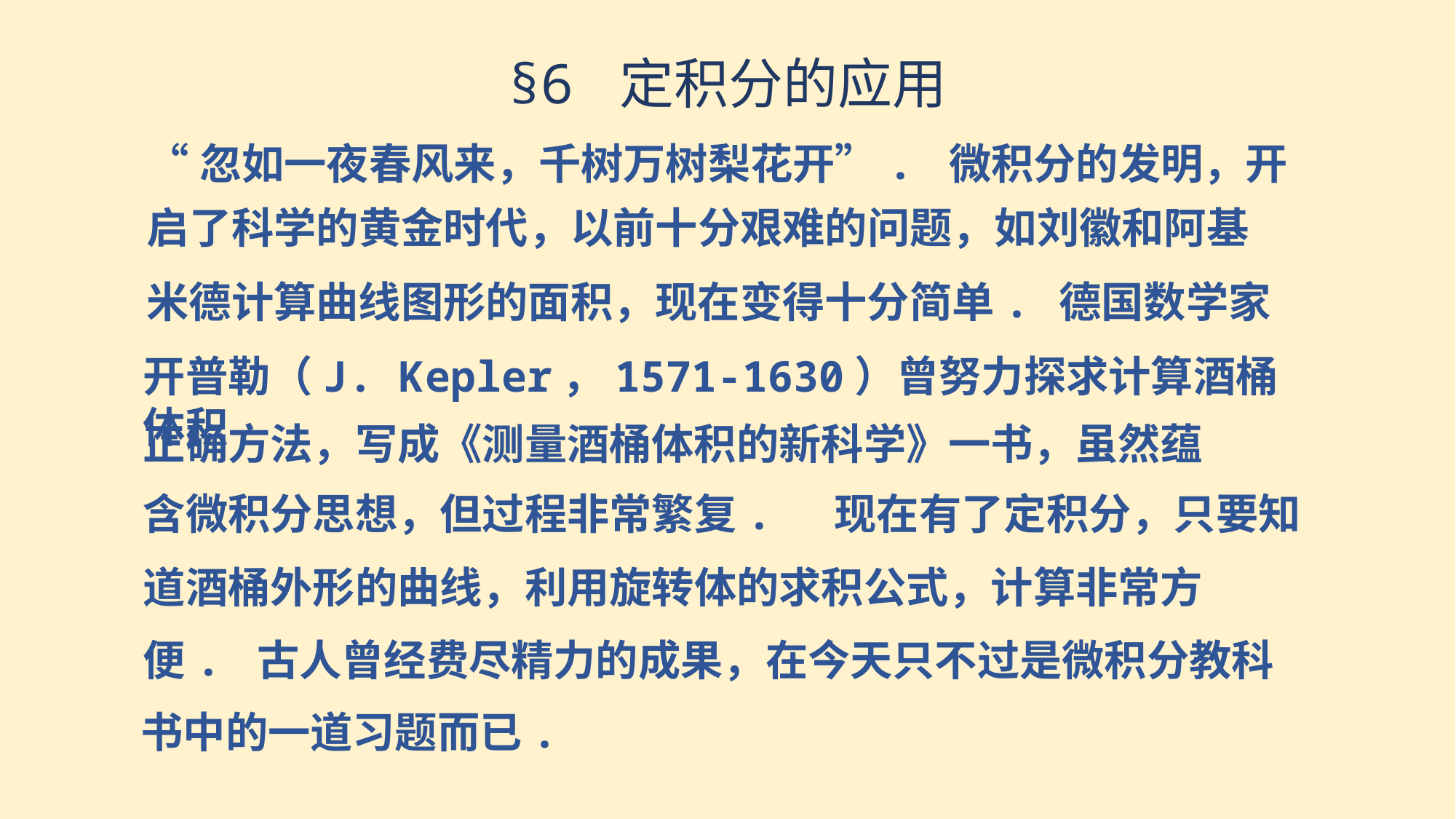

§6 定积分的应用
“忽如一夜春风来，千树万树梨花开”. 微积分的发明，开
启了科学的黄金时代，以前十分艰难的问题，如刘徽和阿基
米德计算曲线图形的面积，现在变得十分简单.
德国数学家
开普勒（J. Kepler，1571-1630）曾努力探求计算酒桶体积
正确方法，写成《测量酒桶体积的新科学》一书，虽然蕴
含微积分思想，但过程非常繁复.
现在有了定积分，只要知
道酒桶外形的曲线，利用旋转体的求积公式，计算非常方
便. 古人曾经费尽精力的成果，在今天只不过是微积分教科
书中的一道习题而已.